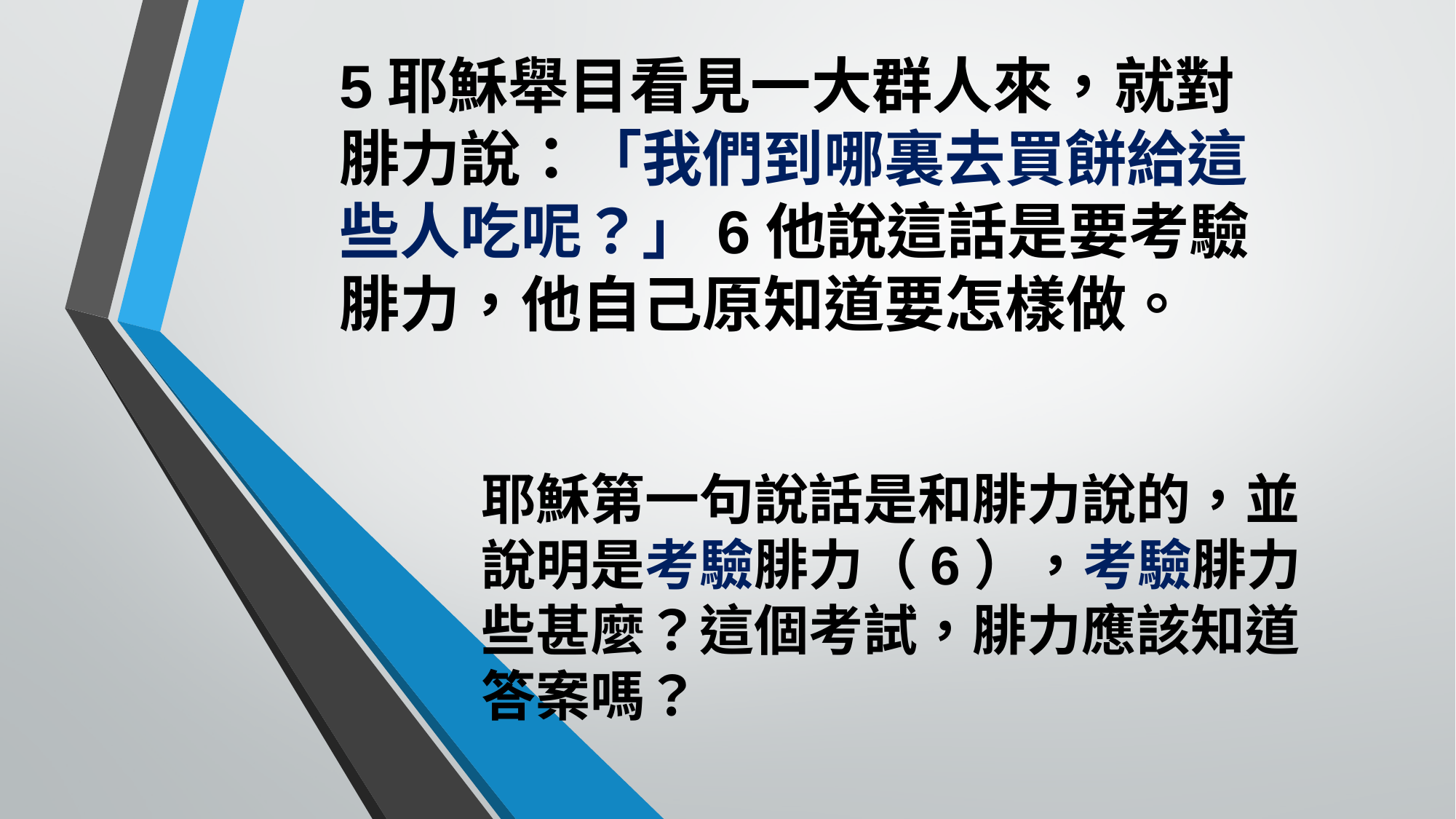

# 5耶穌舉目看見一大群人來，就對腓力說：「我們到哪裏去買餅給這些人吃呢？」6他說這話是要考驗腓力，他自己原知道要怎樣做。
耶穌第一句說話是和腓力說的，並說明是考驗腓力（6），考驗腓力些甚麼？這個考試，腓力應該知道答案嗎？